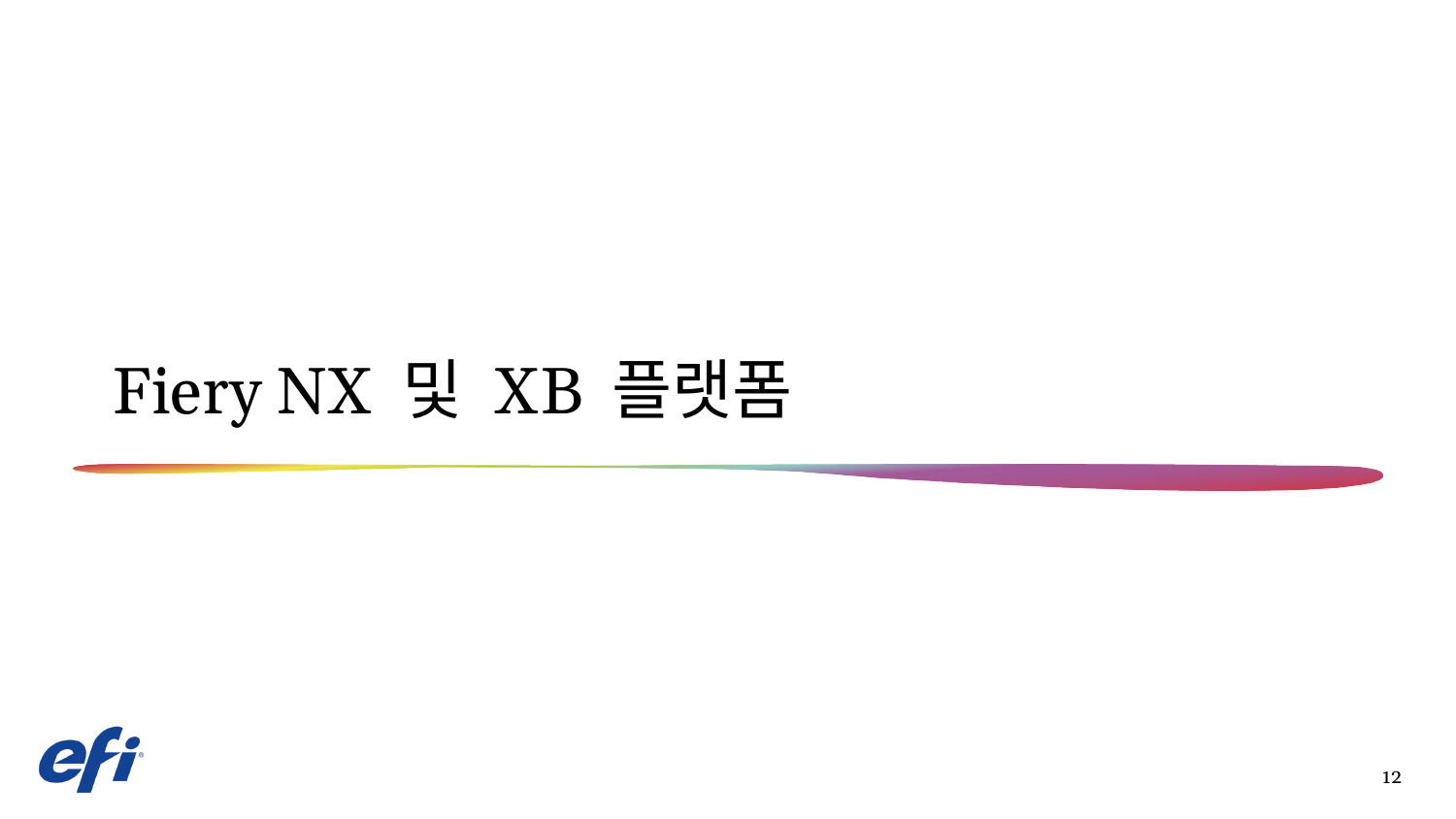

# Fiery NX 및 XB 플랫폼

12